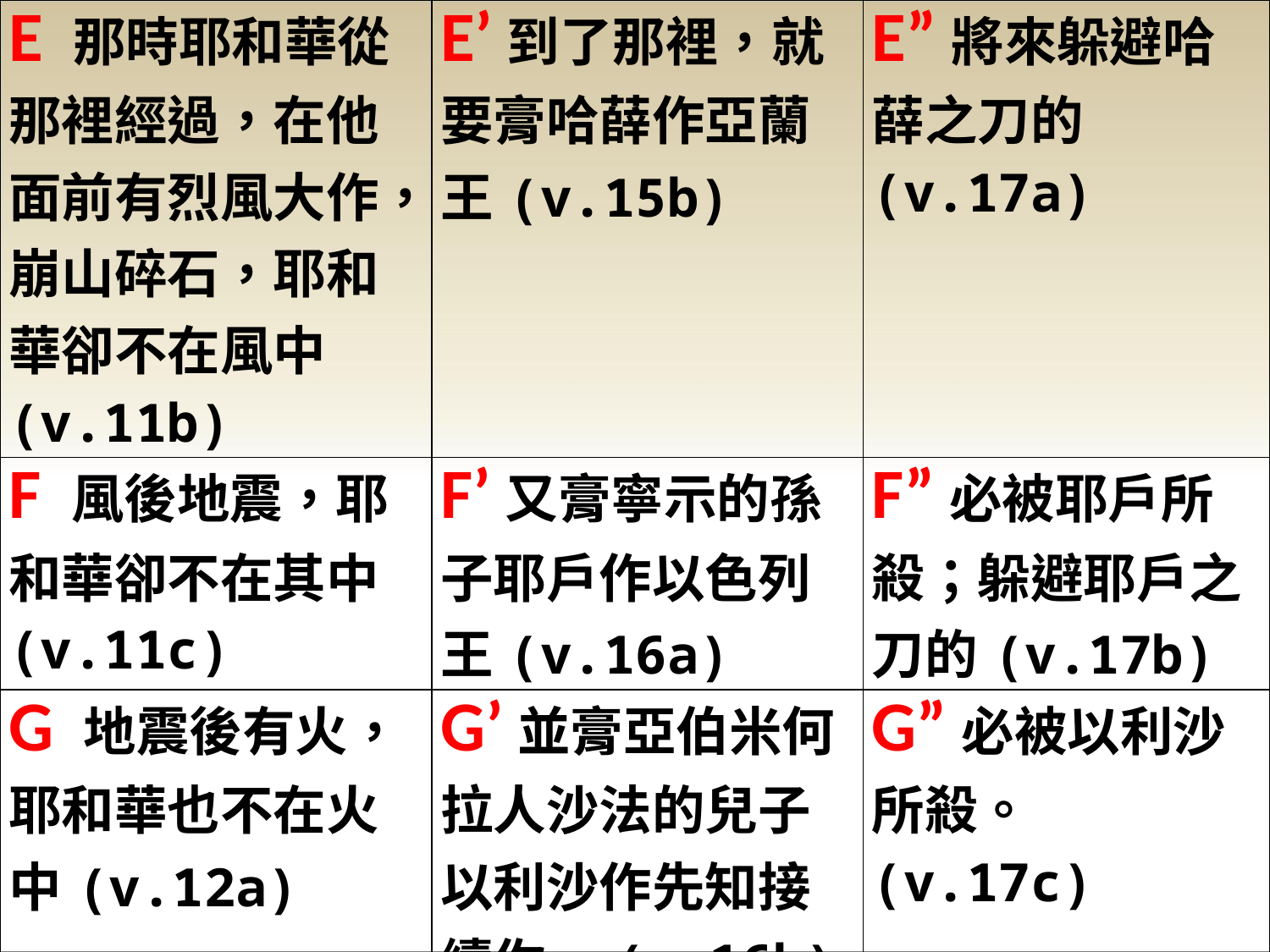

| E 那時耶和華從那裡經過，在他面前有烈風大作，崩山碎石，耶和華卻不在風中(v.11b) | E’到了那裡，就要膏哈薛作亞蘭王(v.15b) | E”將來躲避哈薛之刀的(v.17a) |
| --- | --- | --- |
| F 風後地震，耶和華卻不在其中(v.11c) | F’又膏寧示的孫子耶戶作以色列王(v.16a) | F”必被耶戶所殺；躲避耶戶之刀的(v.17b) |
| G 地震後有火，耶和華也不在火中(v.12a) | G’並膏亞伯米何拉人沙法的兒子以利沙作先知接續你。(v.16b) | G”必被以利沙所殺。(v.17c) |